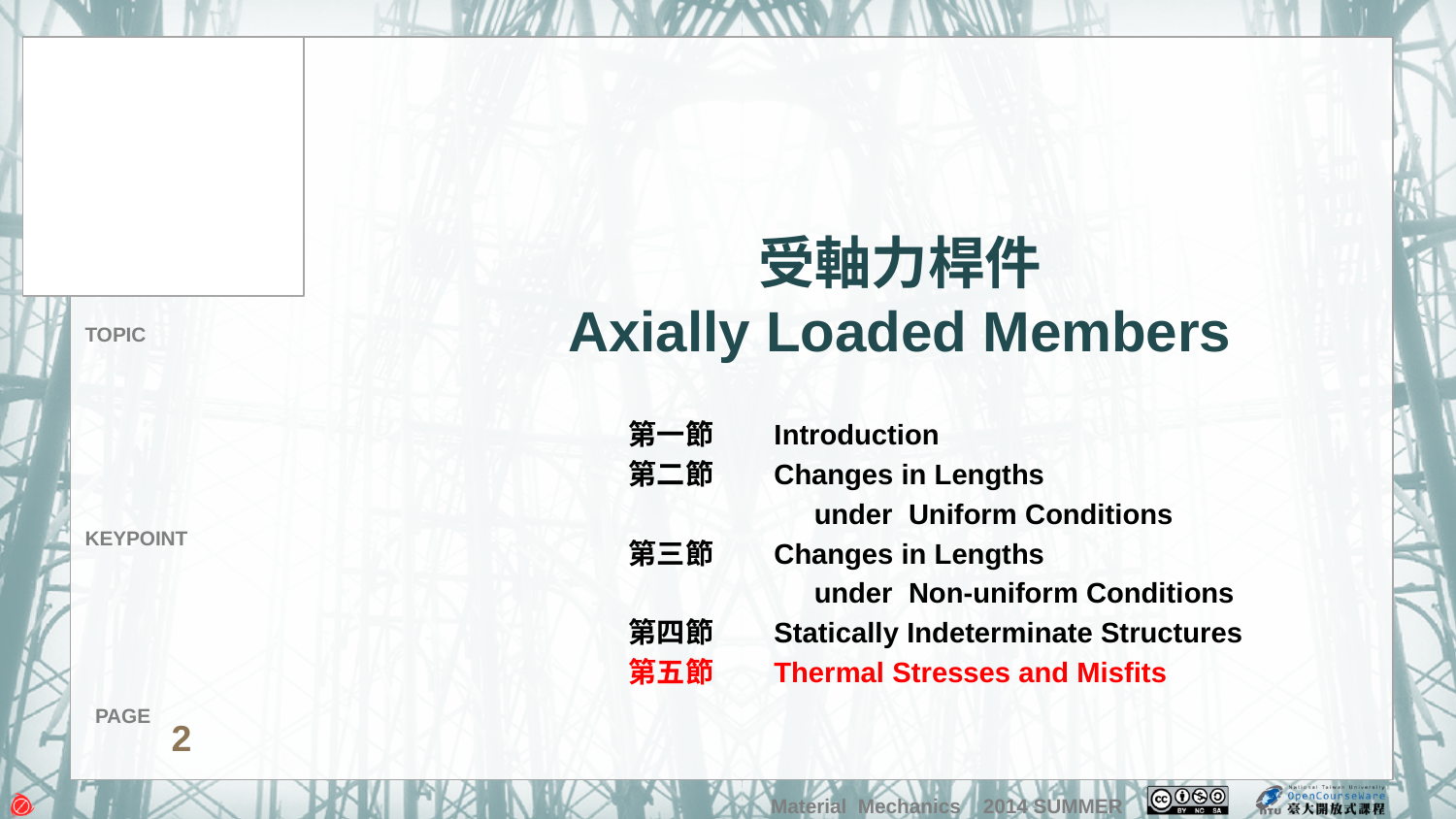

# 受軸力桿件 Axially Loaded Members
第一節	Introduction
第二節	Changes in Lengths
	     under  Uniform Conditions
第三節	Changes in Lengths
	     under  Non-uniform Conditions
第四節	Statically Indeterminate Structures
第五節	Thermal Stresses and Misfits

2